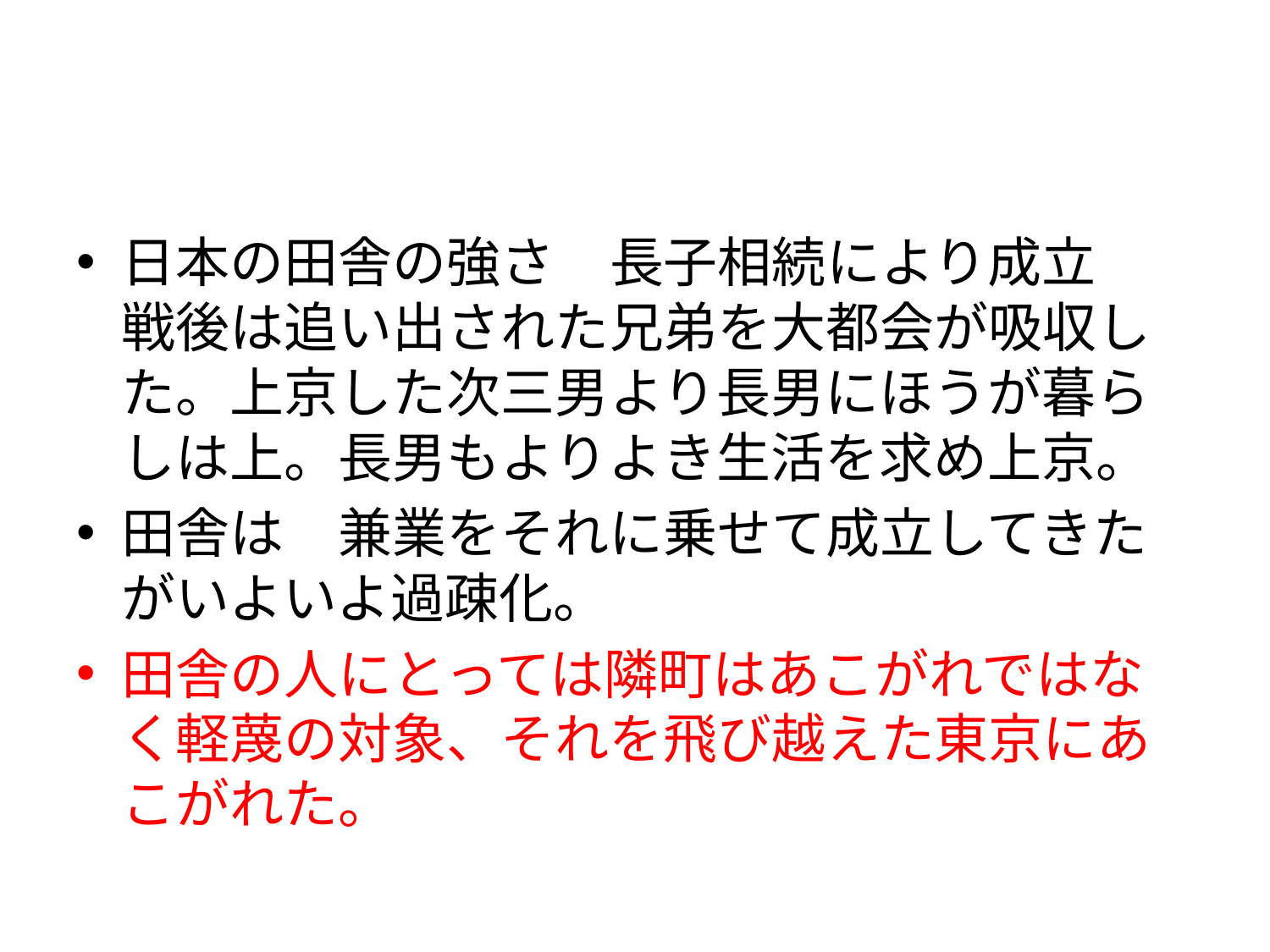

#
日本の田舎の強さ　長子相続により成立　戦後は追い出された兄弟を大都会が吸収した。上京した次三男より長男にほうが暮らしは上。長男もよりよき生活を求め上京。
田舎は　兼業をそれに乗せて成立してきたがいよいよ過疎化。
田舎の人にとっては隣町はあこがれではなく軽蔑の対象、それを飛び越えた東京にあこがれた。